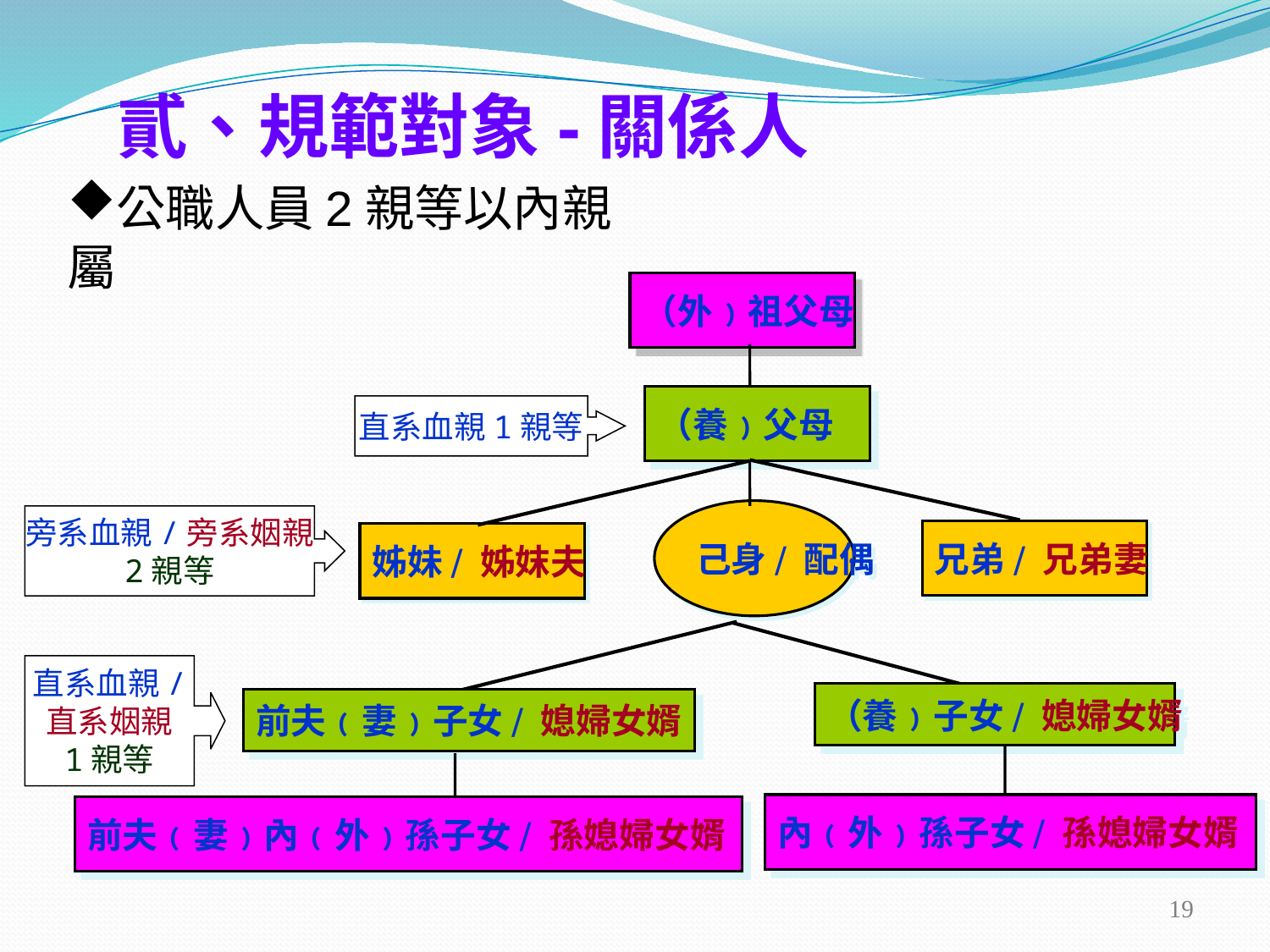

貳、規範對象-關係人
公職人員2親等以內親屬
（外﹚祖父母

（養﹚父母

己身/配偶
兄弟/兄弟妻
姊妹/姊妺夫

（養﹚子女/媳婦女婿
前夫﹙妻﹚子女/媳婦女婿

內﹙外﹚孫子女/孫媳婦女婿
前夫﹙妻﹚內﹙外﹚孫子女/孫媳婦女婿

直系血親1親等

旁系血親/旁系姻親
2親等

直系血親/
直系姻親
1親等

19